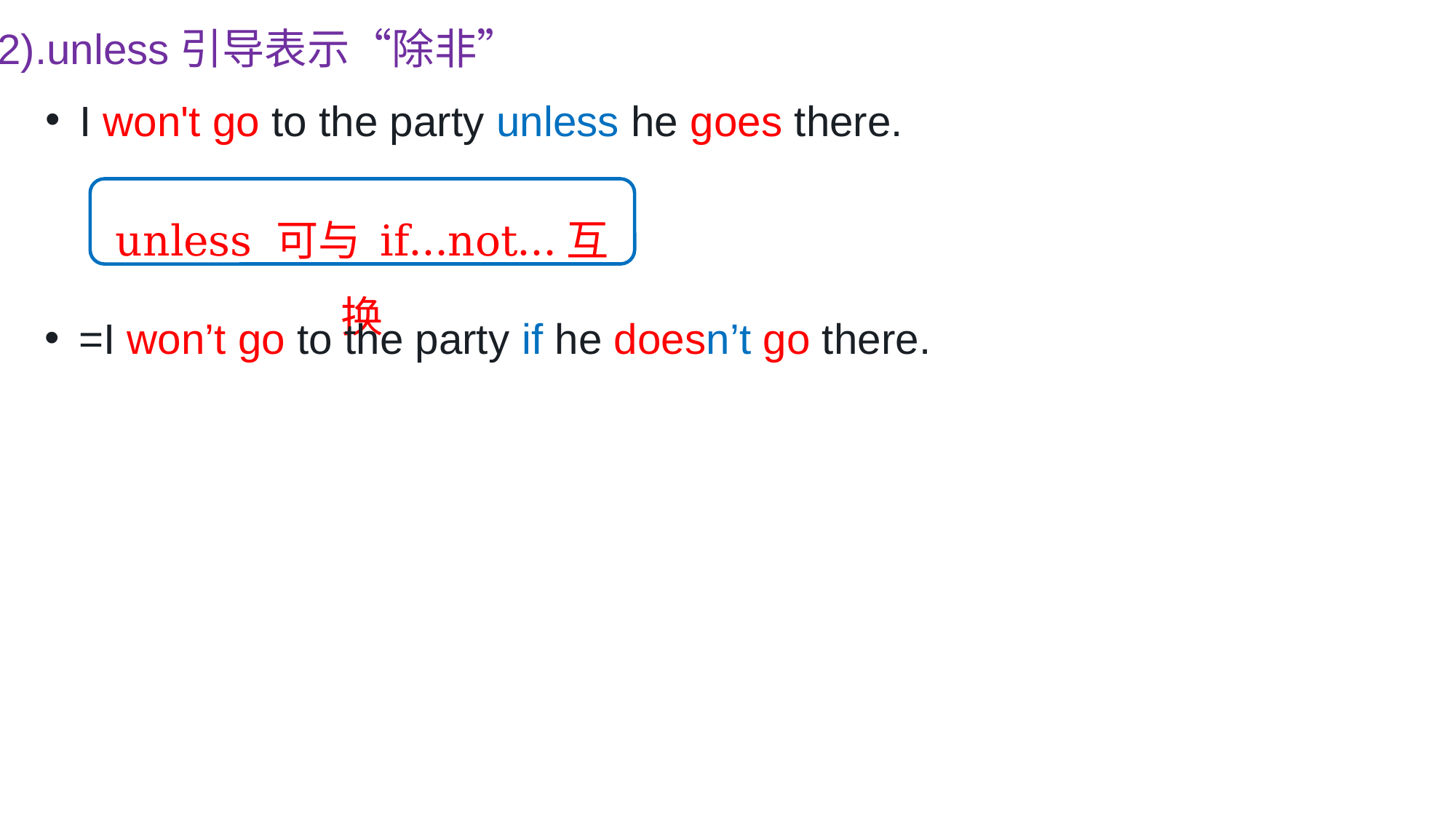

2).unless引导表示“除非”
I won't go to the party unless he goes there.
unless 可与 if…not…互换
=I won’t go to the party if he doesn’t go there.